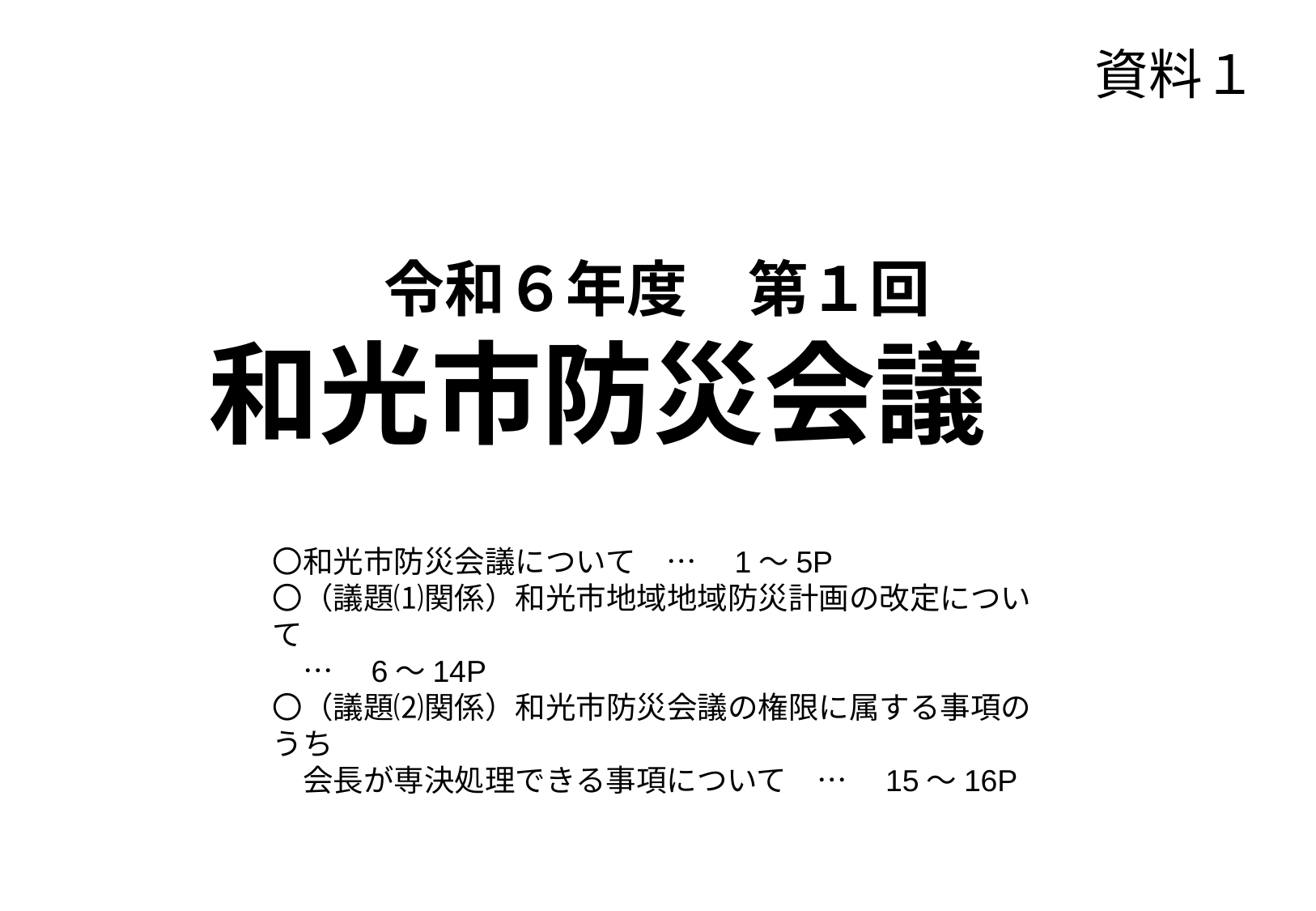

資料１
令和６年度　第１回
和光市防災会議
〇和光市防災会議について　…　1～5P
〇（議題⑴関係）和光市地域地域防災計画の改定について
　…　6～14P
〇（議題⑵関係）和光市防災会議の権限に属する事項のうち
　会長が専決処理できる事項について　…　15～16P